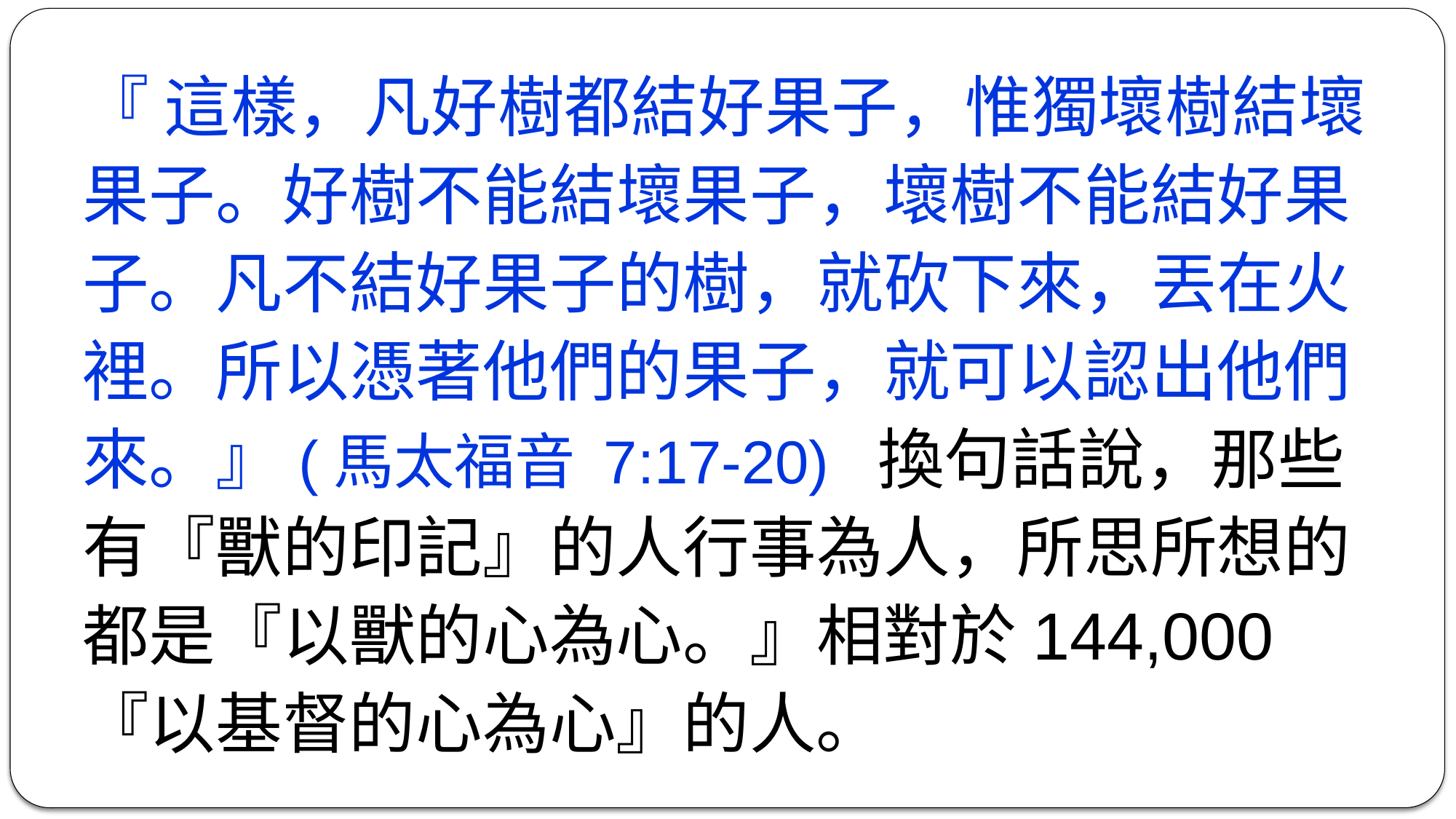

『 這樣，凡好樹都結好果子，惟獨壞樹結壞果子。好樹不能結壞果子，壞樹不能結好果子。凡不結好果子的樹，就砍下來，丟在火裡。所以憑著他們的果子，就可以認出他們來。』(馬太福音 7:17-20)  換句話說，那些有『獸的印記』的人行事為人，所思所想的都是『以獸的心為心。』相對於144,000『以基督的心為心』的人。